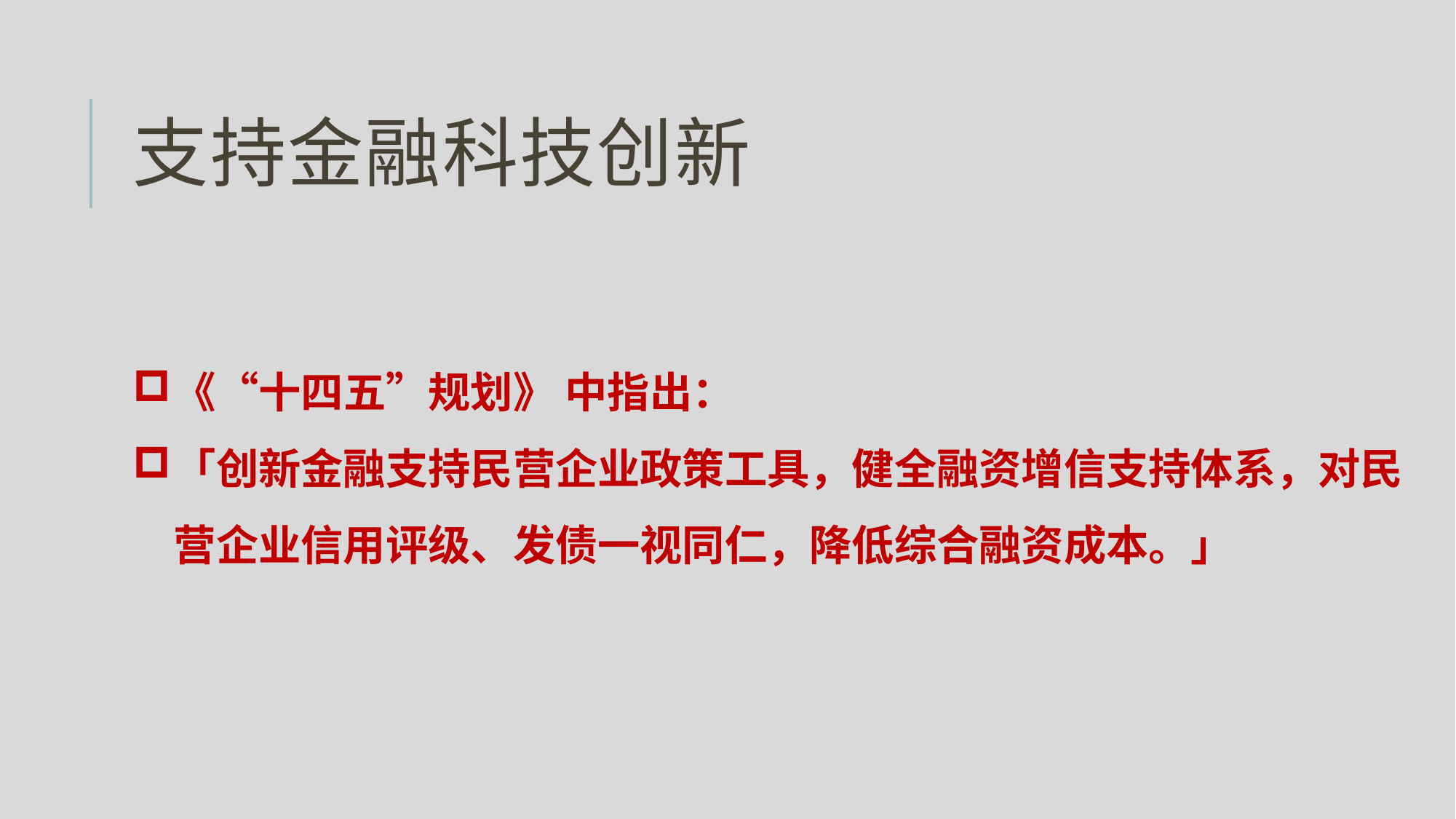

# 支持金融科技创新
《“十四五”规划》 中指出：
「创新金融支持民营企业政策工具，健全融资增信支持体系，对民营企业信用评级、发债一视同仁，降低综合融资成本。」